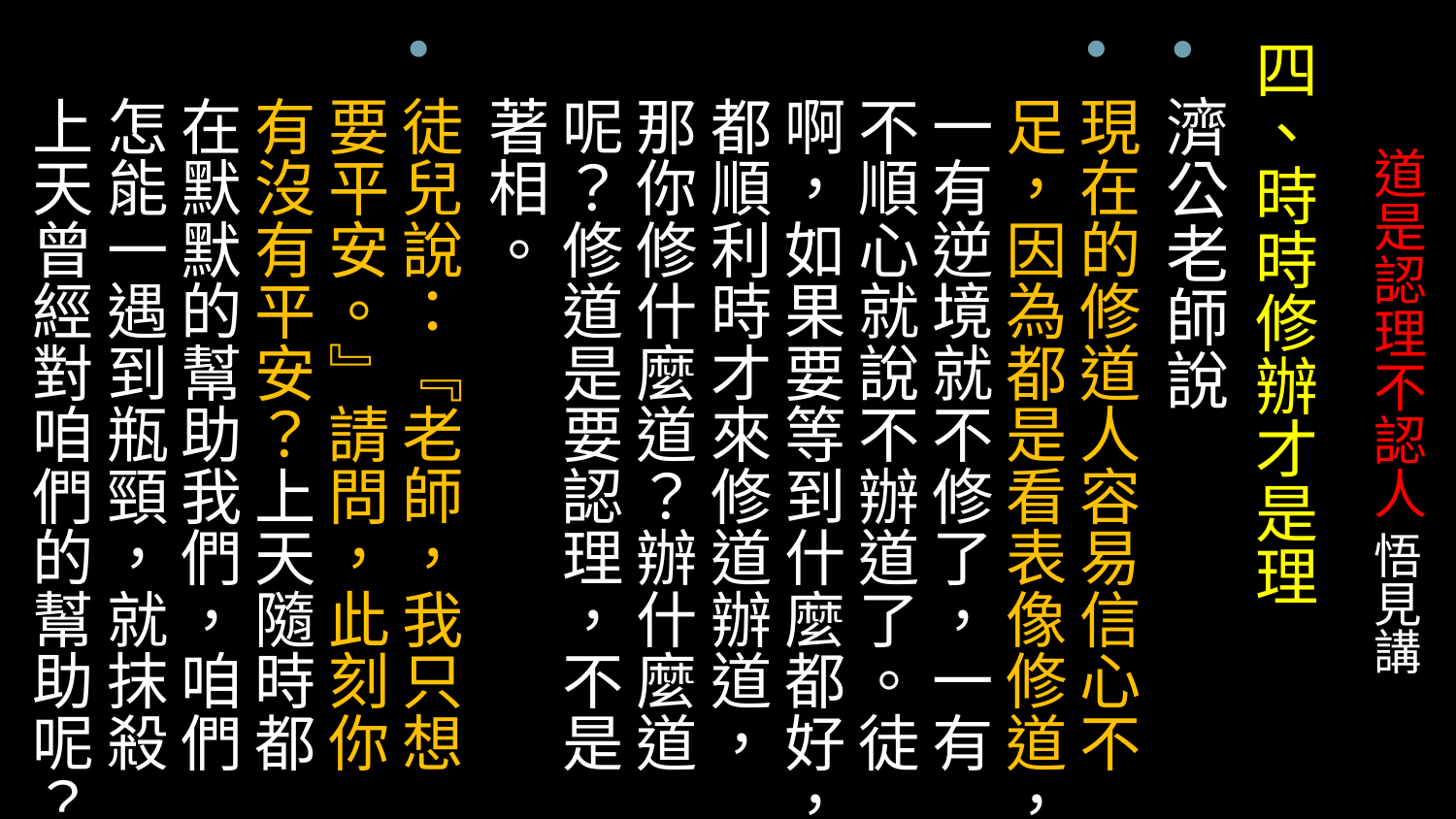

四、時時修辦才是理
濟公老師說
現在的修道人容易信心不足，因為都是看表像修道，一有逆境就不修了，一有不順心就說不辦道了。徒啊，如果要等到什麼都好，都順利時才來修道辦道，那你修什麼道？辦什麼道呢？修道是要認理，不是著相。
徒兒說：『老師，我只想要平安。』請問，此刻你有沒有平安？上天隨時都在默默的幫助我們，咱們怎能一遇到瓶頸，就抹殺上天曾經對咱們的幫助呢？
# 道是認理不認人 悟見講